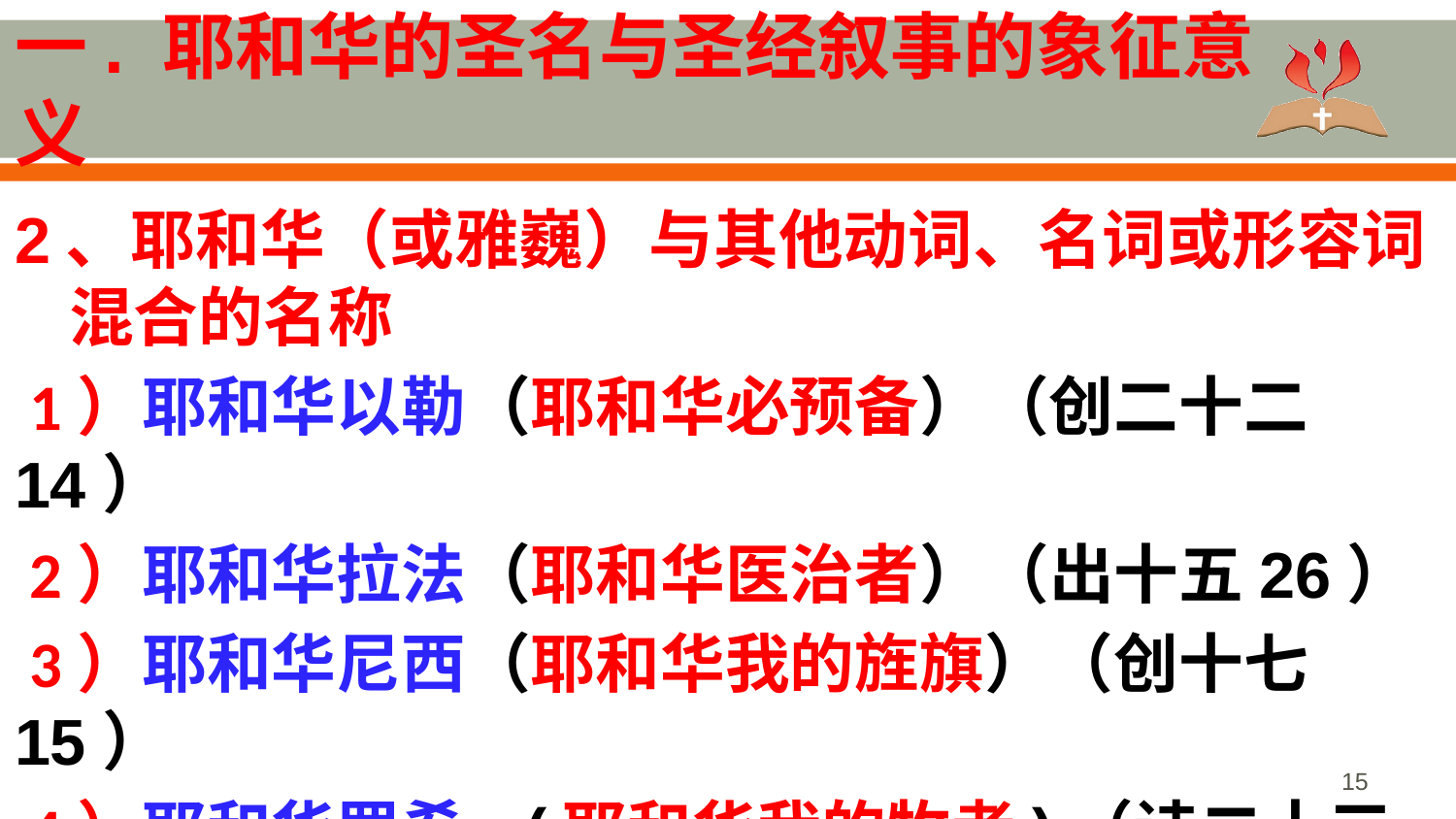

# 一. 耶和华的圣名与圣经叙事的象征意义
2、耶和华（或雅巍）与其他动词、名词或形容词混合的名称
 1）耶和华以勒（耶和华必预备）（创二十二14）
 2）耶和华拉法（耶和华医治者）（出十五26）
 3）耶和华尼西（耶和华我的旌旗）（创十七15）
 4）耶和华罗希   (耶和华我的牧者)（诗二十三1）
 5）耶和华沙龙（耶和华平安）（士六24）。
15